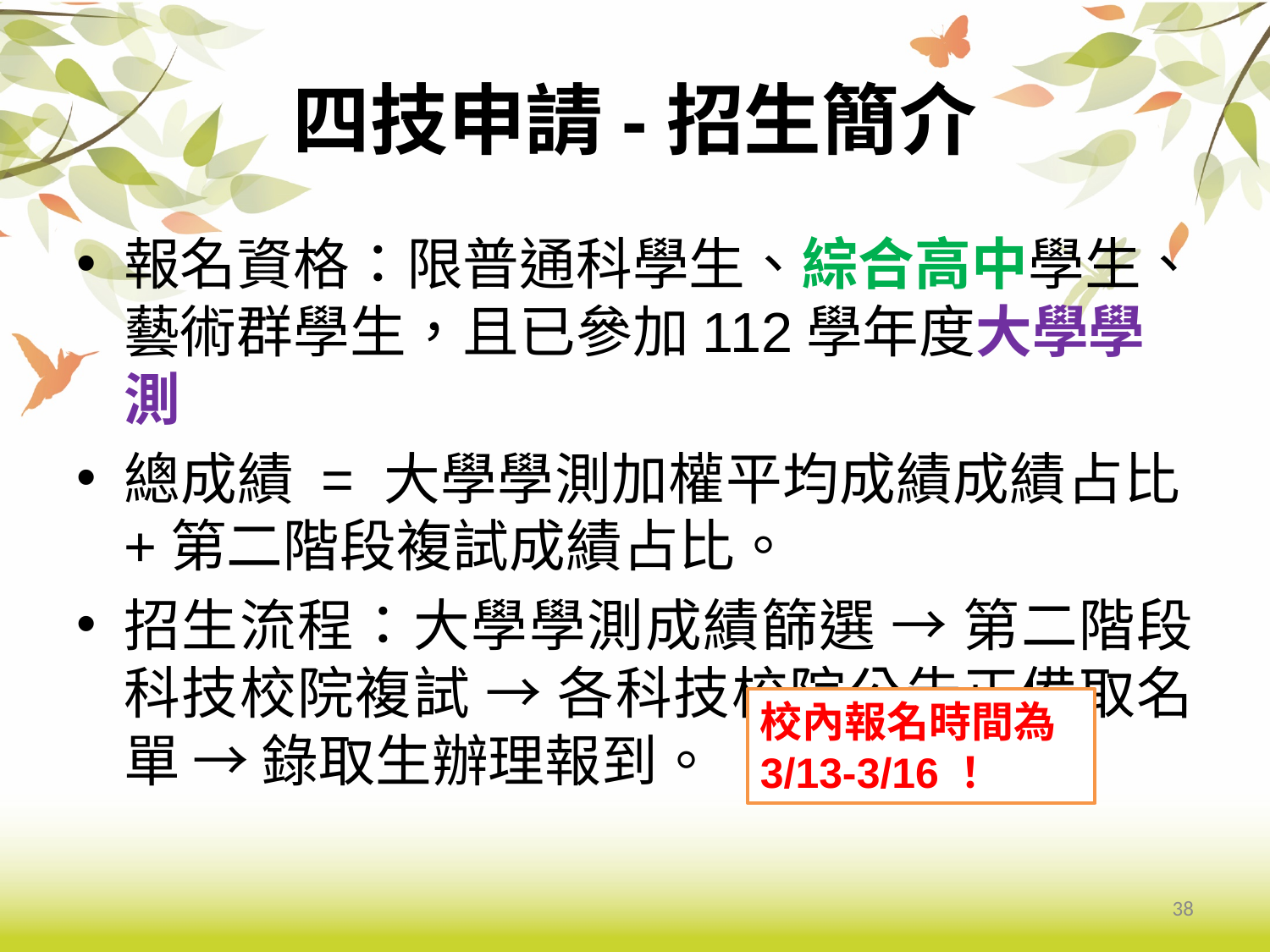

# 四技申請-招生簡介
報名資格：限普通科學生、綜合高中學生、藝術群學生，且已參加112學年度大學學測
總成績 = 大學學測加權平均成績成績占比+第二階段複試成績占比。
招生流程：大學學測成績篩選 → 第二階段科技校院複試 → 各科技校院公告正備取名單 → 錄取生辦理報到。
校內報名時間為3/13-3/16！
38